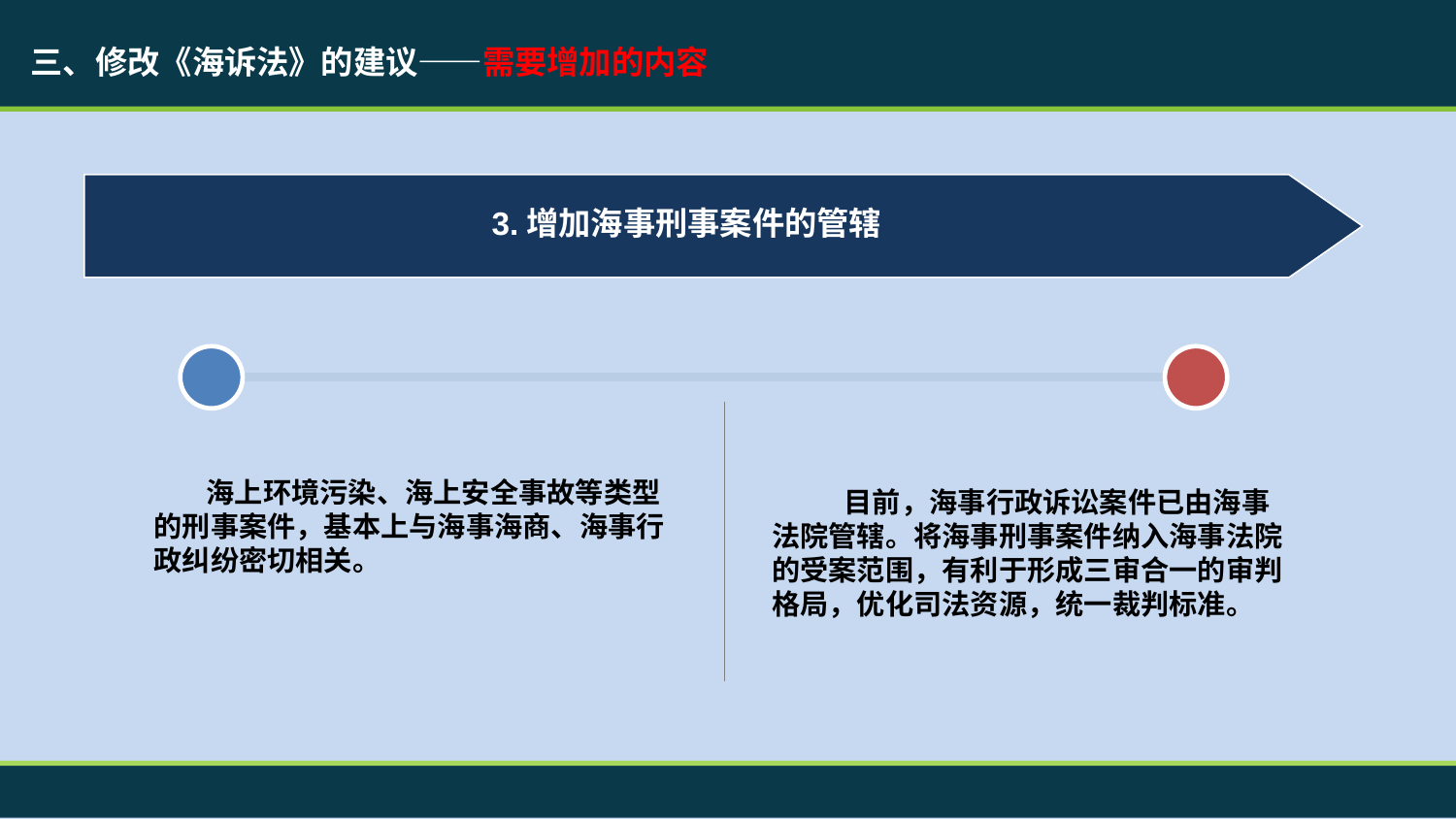

三、修改《海诉法》的建议——需要增加的内容

3.增加海事刑事案件的管辖

       海上环境污染、海上安全事故等类型的刑事案件，基本上与海事海商、海事行政纠纷密切相关。

目前，海事行政诉讼案件已由海事法院管辖。将海事刑事案件纳入海事法院的受案范围，有利于形成三审合一的审判格局，优化司法资源，统一裁判标准。